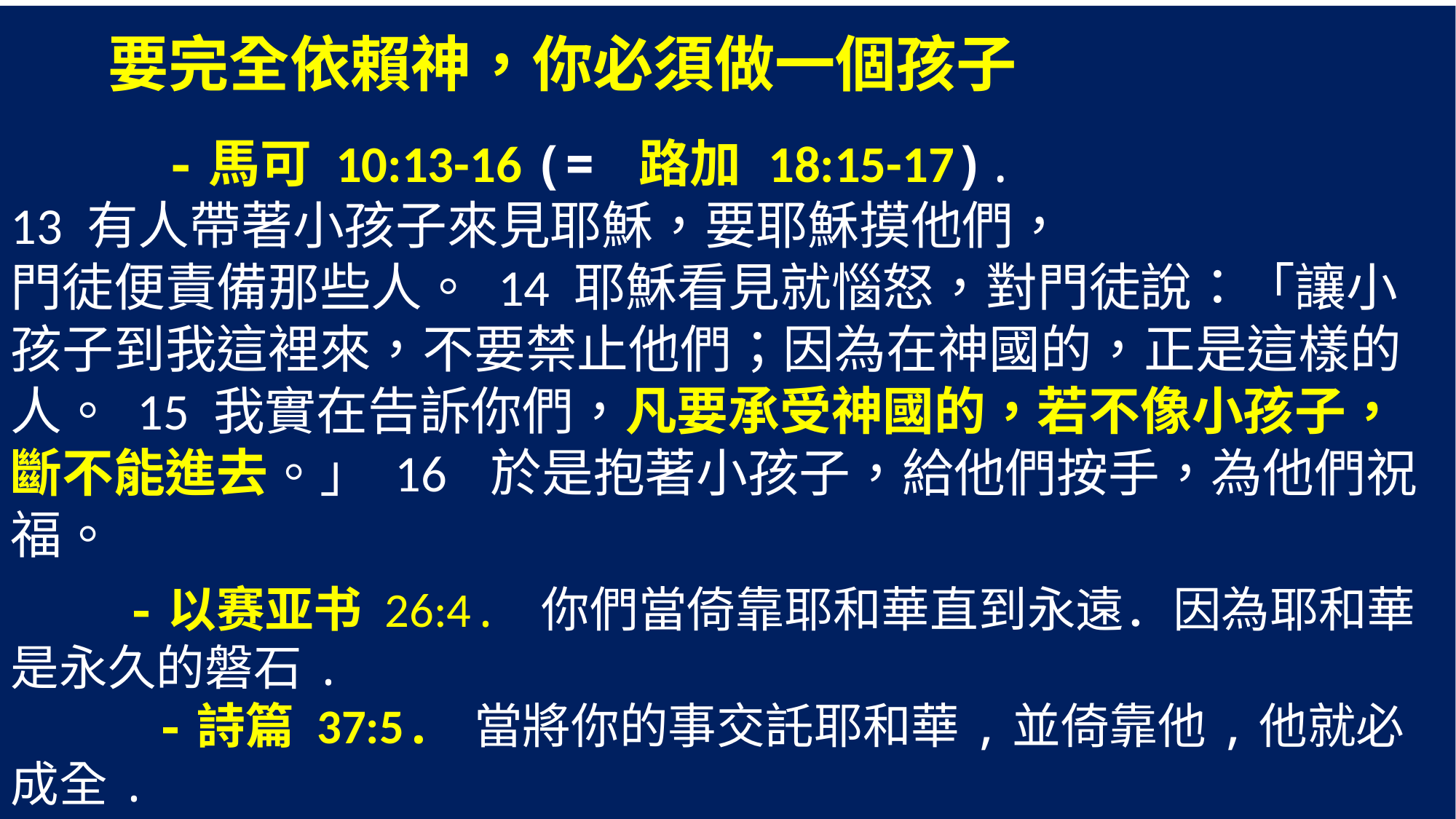

要完全依賴神，你必須做一個孩子

     -馬可 10:13-16 (= 路加 18:15-17).
13 有人帶著小孩子來見耶穌，要耶穌摸他們，
門徒便責備那些人。 14 耶穌看見就惱怒，對門徒說：「讓小孩子到我這裡來，不要禁止他們；因為在神國的，正是這樣的人。 15 我實在告訴你們，凡要承受神國的，若不像小孩子，斷不能進去。」 16 於是抱著小孩子，給他們按手，為他們祝福。

    -以赛亚书 26:4. 你們當倚靠耶和華直到永遠．因為耶和華是永久的磐石.
     -詩篇 37:5. 當將你的事交託耶和華,並倚靠他,他就必成全.